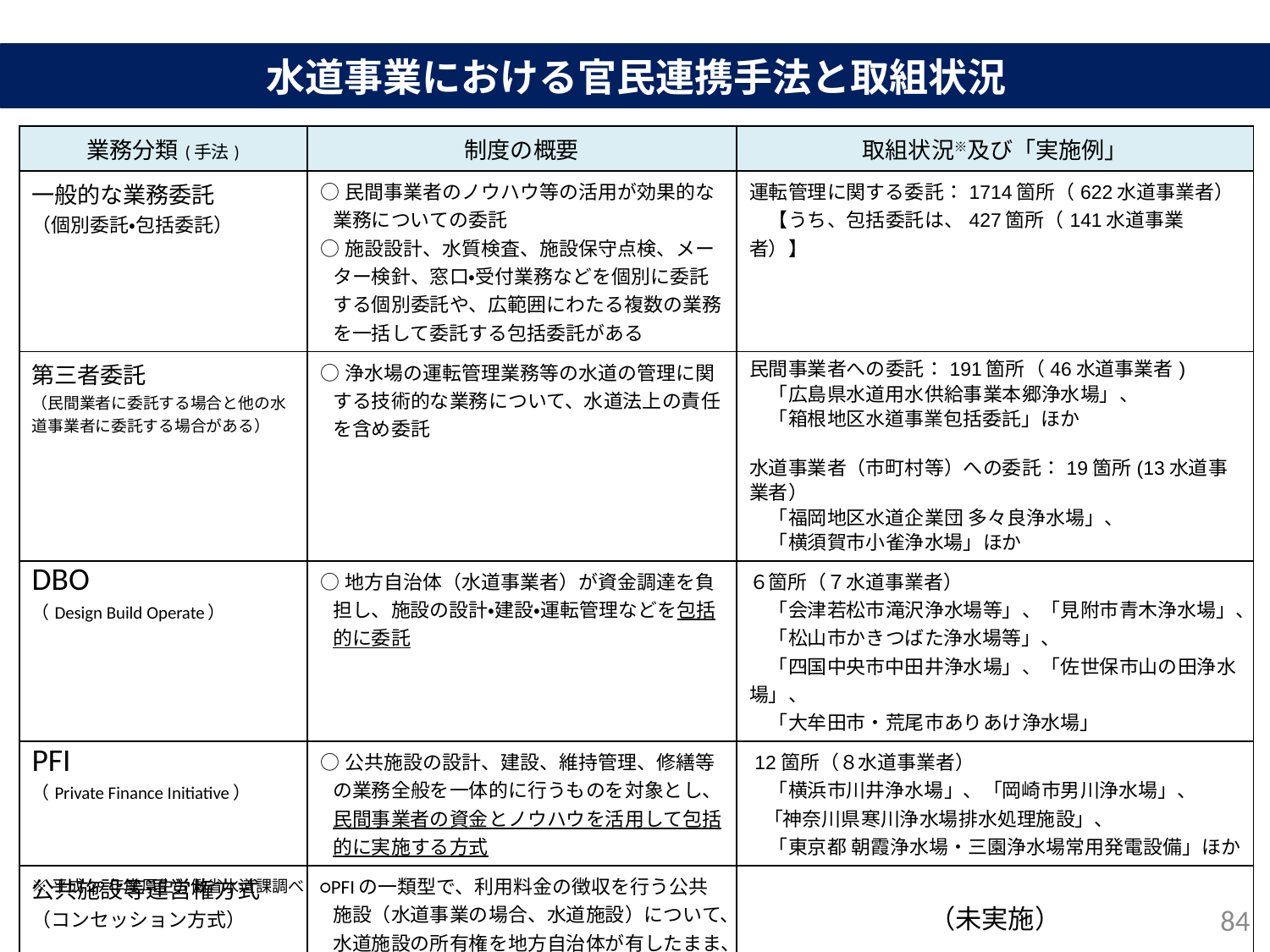

水道事業における官民連携手法と取組状況
| 業務分類(手法) | 制度の概要 | 取組状況※及び「実施例」 |
| --- | --- | --- |
| 一般的な業務委託 （個別委託・包括委託） | ○民間事業者のノウハウ等の活用が効果的な業務についての委託 ○施設設計、水質検査、施設保守点検、メーター検針、窓口・受付業務などを個別に委託する個別委託や、広範囲にわたる複数の業務を一括して委託する包括委託がある | 運転管理に関する委託：1714箇所（622水道事業者） 　【うち、包括委託は、427箇所（141水道事業者）】 |
| 第三者委託 （民間業者に委託する場合と他の水道事業者に委託する場合がある） | ○浄水場の運転管理業務等の水道の管理に関する技術的な業務について、水道法上の責任を含め委託 | 民間事業者への委託：191箇所（46水道事業者) 　「広島県水道用水供給事業本郷浄水場」、 　「箱根地区水道事業包括委託」ほか 水道事業者（市町村等）への委託：19箇所(13水道事業者） 　「福岡地区水道企業団 多々良浄水場」、 　「横須賀市小雀浄水場」ほか |
| DBO （Design Build Operate） | ○地方自治体（水道事業者）が資金調達を負担し、施設の設計・建設・運転管理などを包括的に委託 | ６箇所（７水道事業者） 　「会津若松市滝沢浄水場等」、「見附市青木浄水場」、 　「松山市かきつばた浄水場等」、 　「四国中央市中田井浄水場」、「佐世保市山の田浄水場」、 　「大牟田市・荒尾市ありあけ浄水場」 |
| PFI （Private Finance Initiative） | ○公共施設の設計、建設、維持管理、修繕等の業務全般を一体的に行うものを対象とし、民間事業者の資金とノウハウを活用して包括的に実施する方式 | 12箇所（８水道事業者） 　「横浜市川井浄水場」、「岡崎市男川浄水場」、 「神奈川県寒川浄水場排水処理施設」、 　「東京都 朝霞浄水場・三園浄水場常用発電設備」ほか |
| 公共施設等運営権方式 （コンセッション方式） | ○PFIの一類型で、利用料金の徴収を行う公共施設（水道事業の場合、水道施設）について、水道施設の所有権を地方自治体が有したまま、民間事業者に当該施設の運営を委ねる方式 | （未実施） |
※平成29年度厚生労働省水道課調べ
84